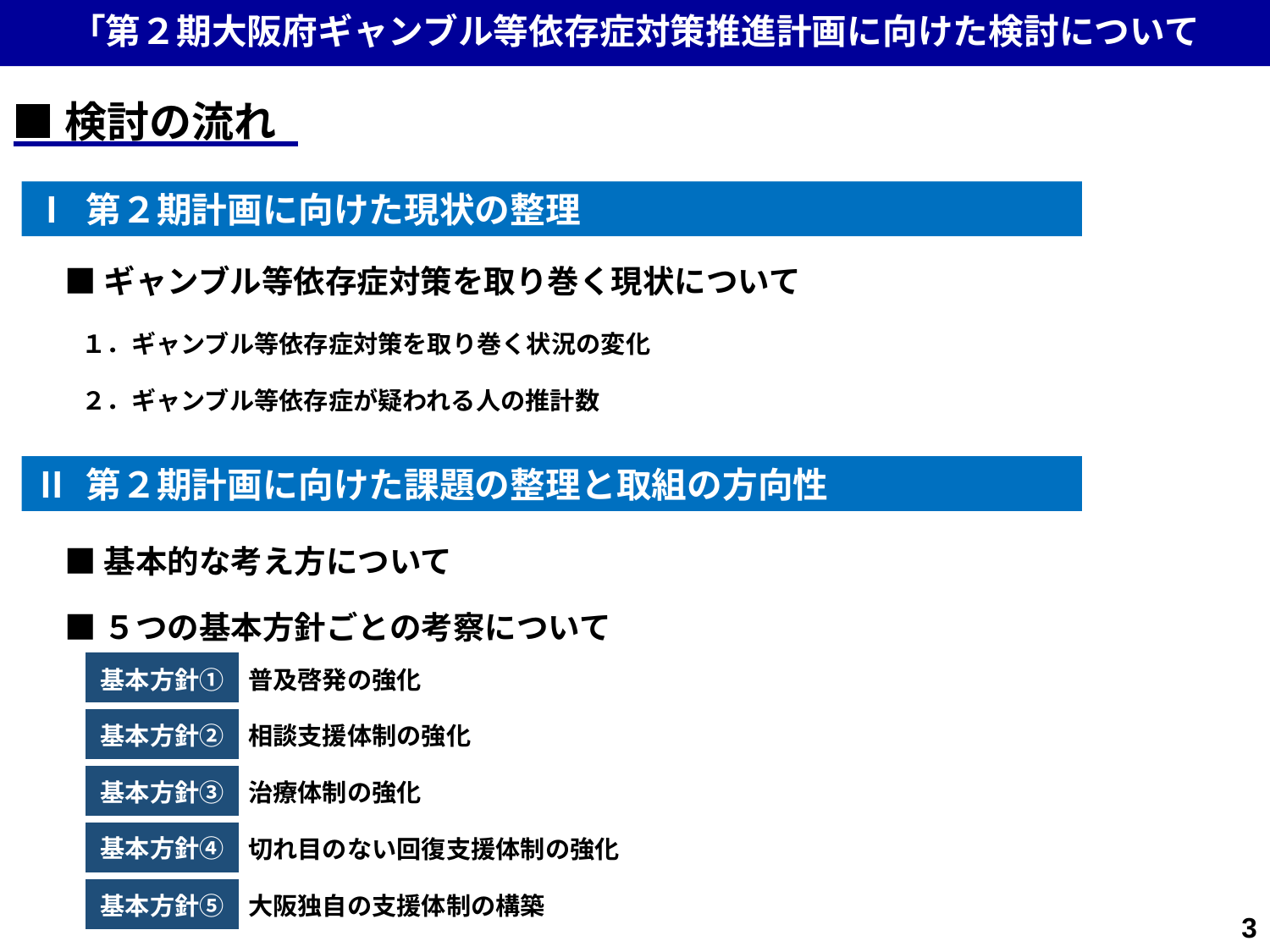

「第２期大阪府ギャンブル等依存症対策推進計画に向けた検討について
■検討の流れ
Ⅰ 第２期計画に向けた現状の整理
■ギャンブル等依存症対策を取り巻く現状について
１．ギャンブル等依存症対策を取り巻く状況の変化
２．ギャンブル等依存症が疑われる人の推計数
Ⅱ 第２期計画に向けた課題の整理と取組の方向性
■基本的な考え方について
■５つの基本方針ごとの考察について
| 基本方針① | 普及啓発の強化 |
| --- | --- |
|  |  |
| 基本方針② | 相談支援体制の強化 |
|  |  |
| 基本方針③ | 治療体制の強化 |
|  |  |
| 基本方針④ | 切れ目のない回復支援体制の強化 |
|  |  |
| 基本方針⑤ | 大阪独自の支援体制の構築 |
3